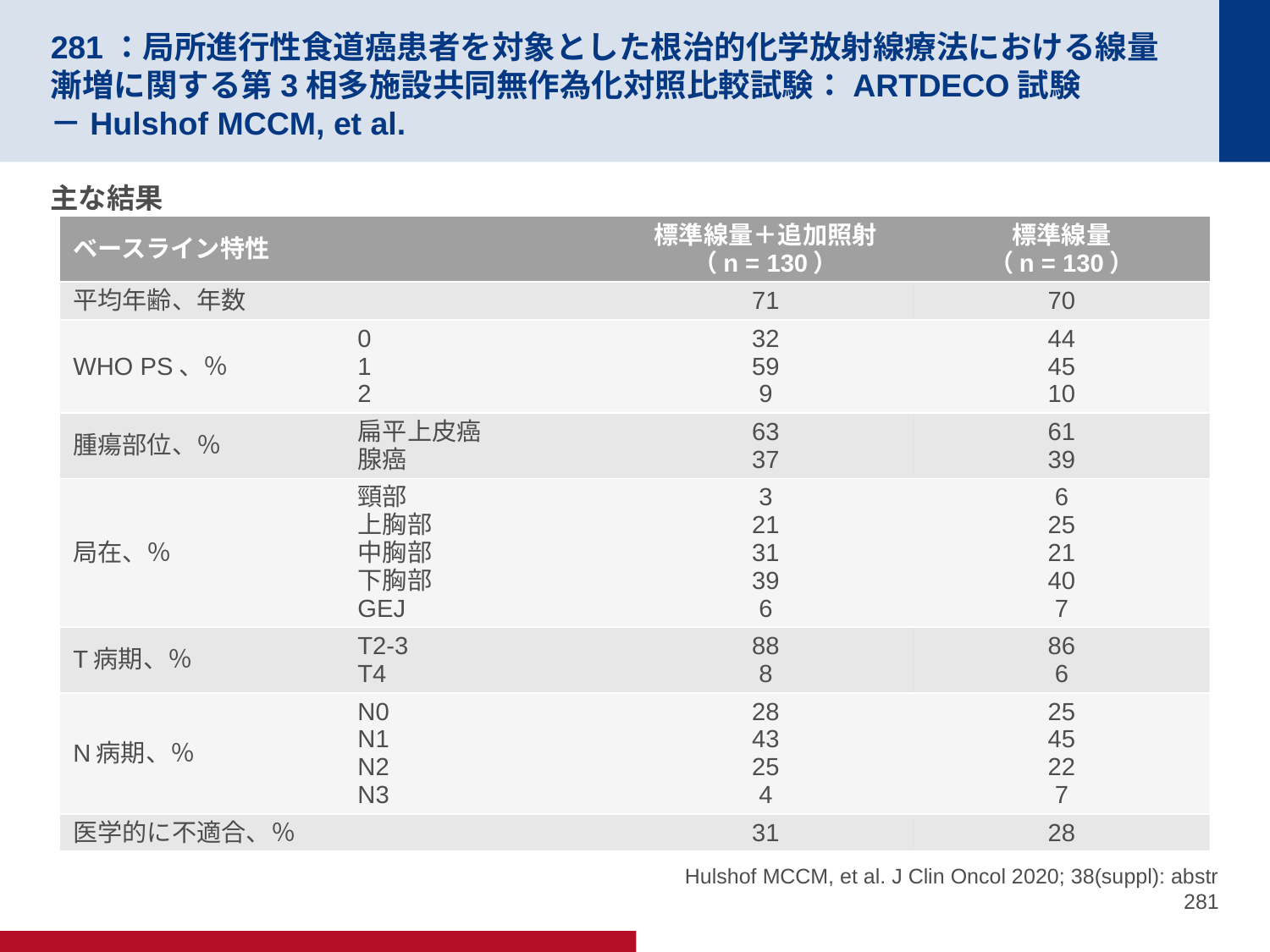

# 281：局所進行性食道癌患者を対象とした根治的化学放射線療法における線量漸増に関する第3相多施設共同無作為化対照比較試験：ARTDECO試験 －Hulshof MCCM, et al.
主な結果
| ベースライン特性 |  | 標準線量＋追加照射 （n = 130） | 標準線量 （n = 130） |
| --- | --- | --- | --- |
| 平均年齢、年数 |  | 71 | 70 |
| WHO PS、％ | 0 1 2 | 32 59 9 | 44 45 10 |
| 腫瘍部位、％ | 扁平上皮癌 腺癌 | 63 37 | 61 39 |
| 局在、％ | 頸部 上胸部 中胸部 下胸部 GEJ | 3 21 31 39 6 | 6 25 21 40 7 |
| T病期、％ | T2-3 T4 | 88 8 | 86 6 |
| N病期、％ | N0 N1 N2 N3 | 28 43 25 4 | 25 45 22 7 |
| 医学的に不適合、％ |  | 31 | 28 |
Hulshof MCCM, et al. J Clin Oncol 2020; 38(suppl): abstr 281